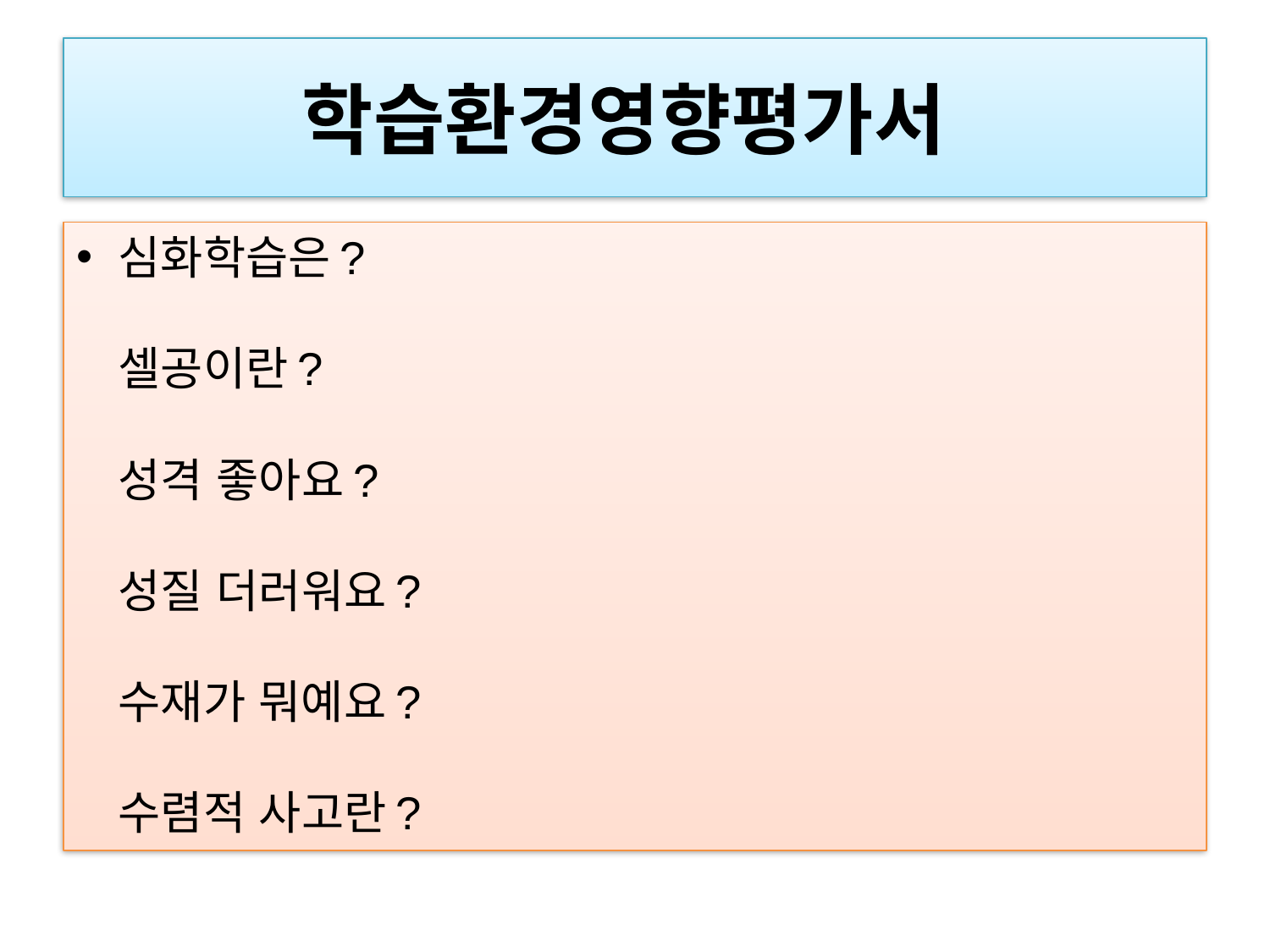

# 학습환경영향평가서
심화학습은?
셀공이란?
성격 좋아요?
성질 더러워요?
수재가 뭐예요?
수렴적 사고란?